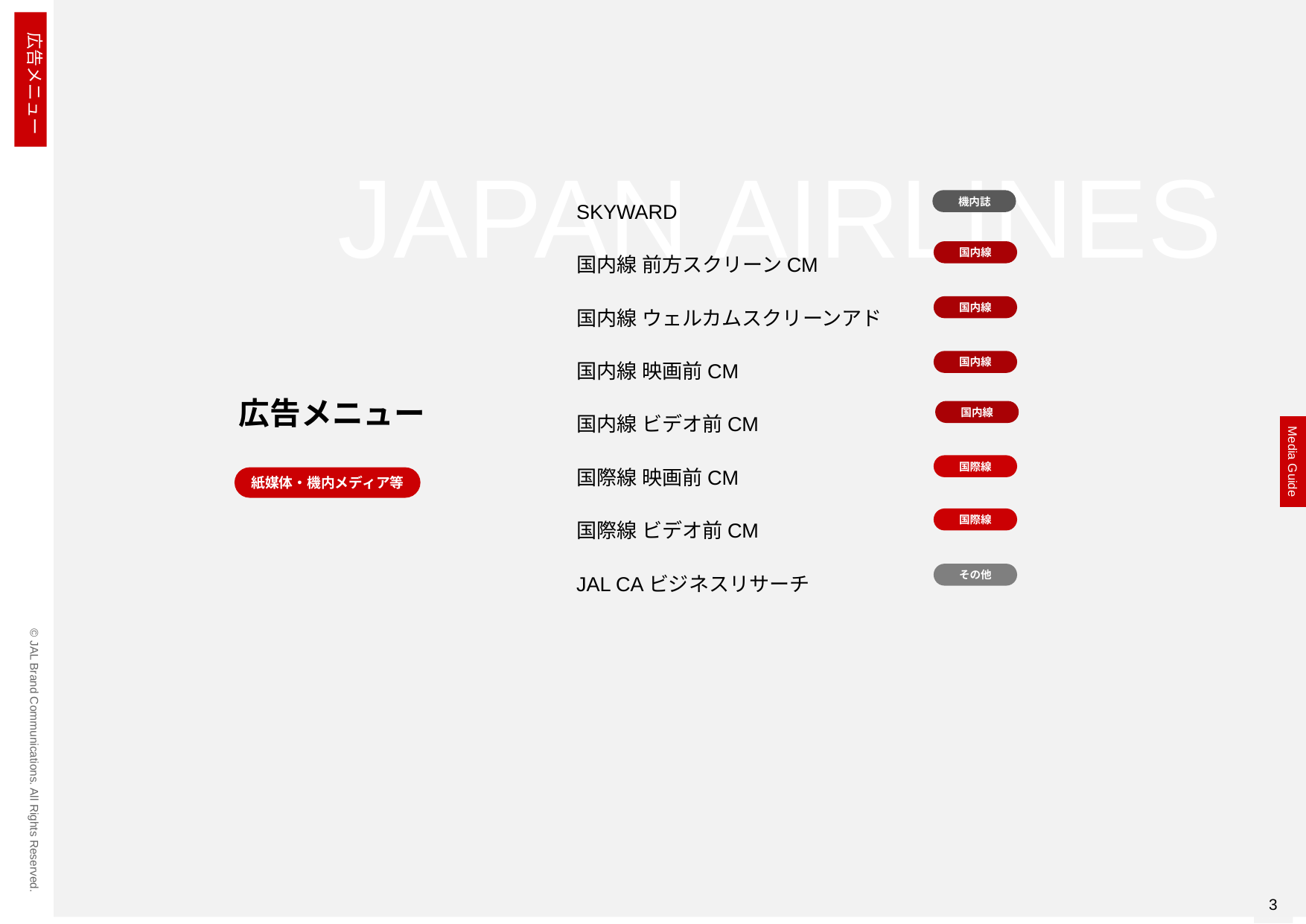

広告メニュー
JAPAN AIRLINES
SKYWARD
国内線 前方スクリーンCM
国内線 ウェルカムスクリーンアド
国内線 映画前CM
国内線 ビデオ前CM
国際線 映画前CM
国際線 ビデオ前CM
JAL CAビジネスリサーチ

機内誌
国内線
国内線
国内線
広告メニュー
国内線

Media Guide
国際線
国際線
その他
紙媒体・機内メディア等
© JAL Brand Communications. All Rights Reserved.
3